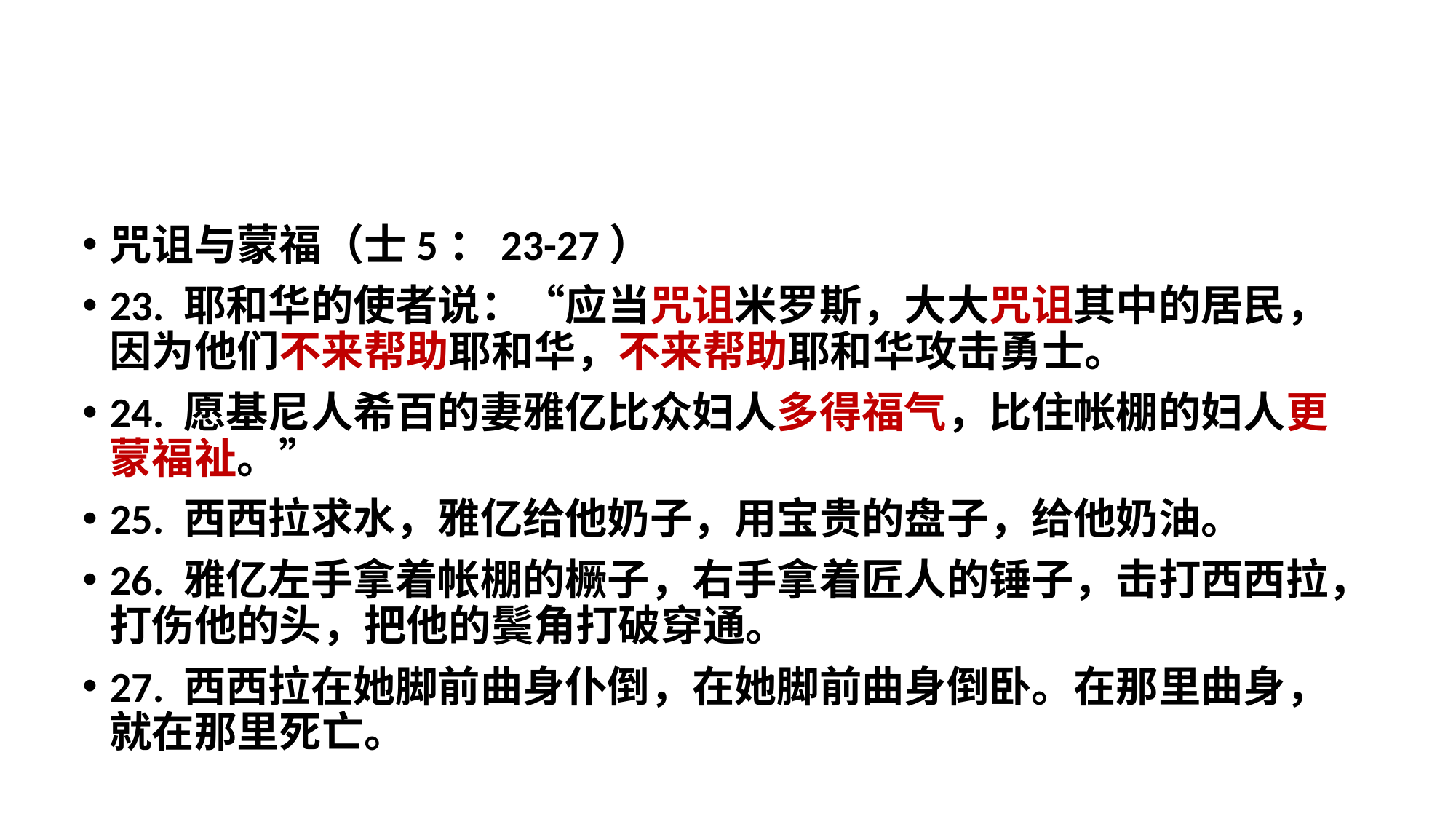

咒诅与蒙福（士5：23-27）
23. 耶和华的使者说：“应当咒诅米罗斯，大大咒诅其中的居民，因为他们不来帮助耶和华，不来帮助耶和华攻击勇士。
24. 愿基尼人希百的妻雅亿比众妇人多得福气，比住帐棚的妇人更蒙福祉。”
25. 西西拉求水，雅亿给他奶子，用宝贵的盘子，给他奶油。
26. 雅亿左手拿着帐棚的橛子，右手拿着匠人的锤子，击打西西拉，打伤他的头，把他的鬓角打破穿通。
27. 西西拉在她脚前曲身仆倒，在她脚前曲身倒卧。在那里曲身，就在那里死亡。